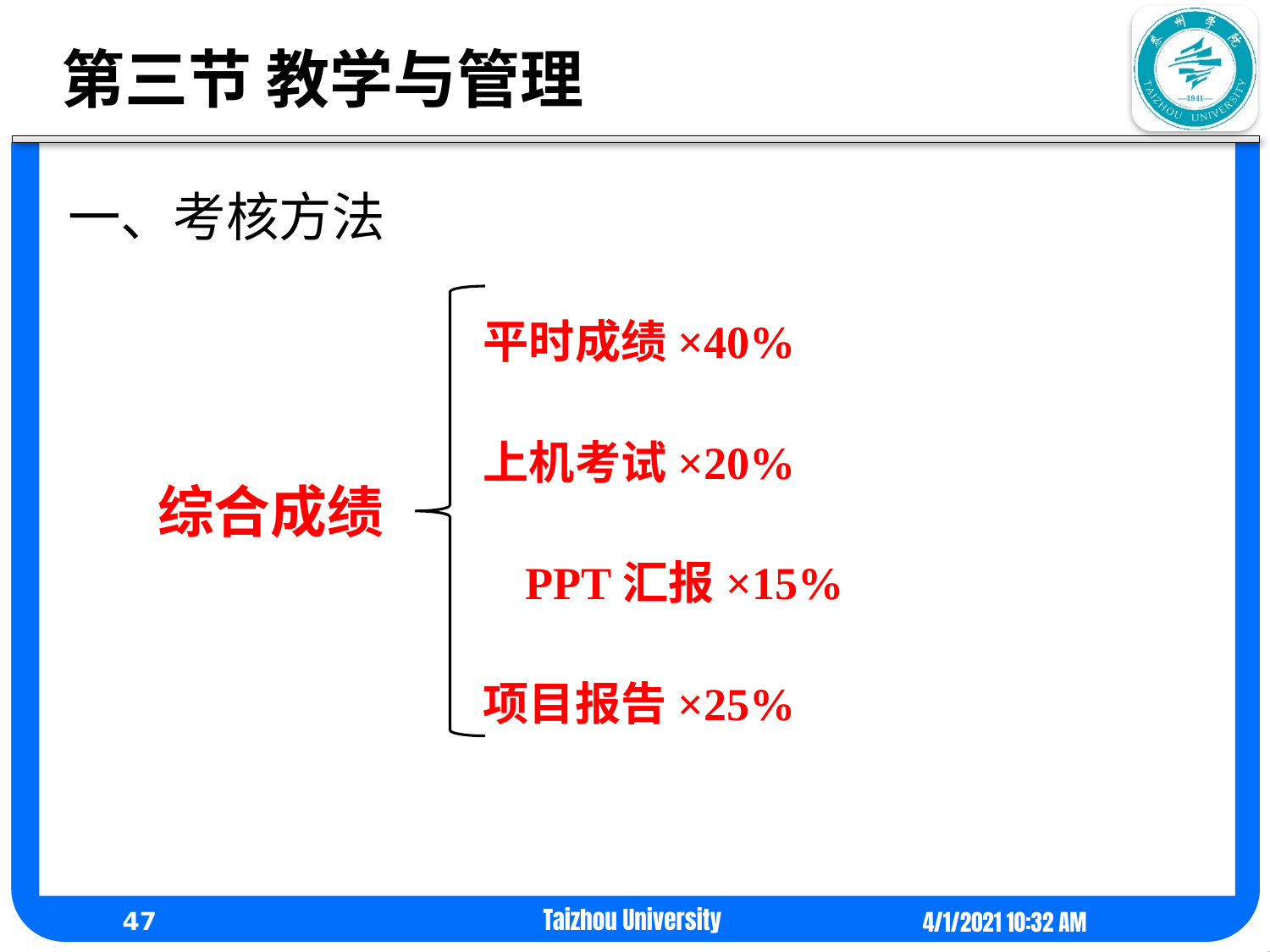

第三节 教学与管理
一、考核方法
                                       平时成绩×40%
                                       上机考试×20%
                                        PPT汇报×15%
                                       项目报告×25%

综合成绩
47